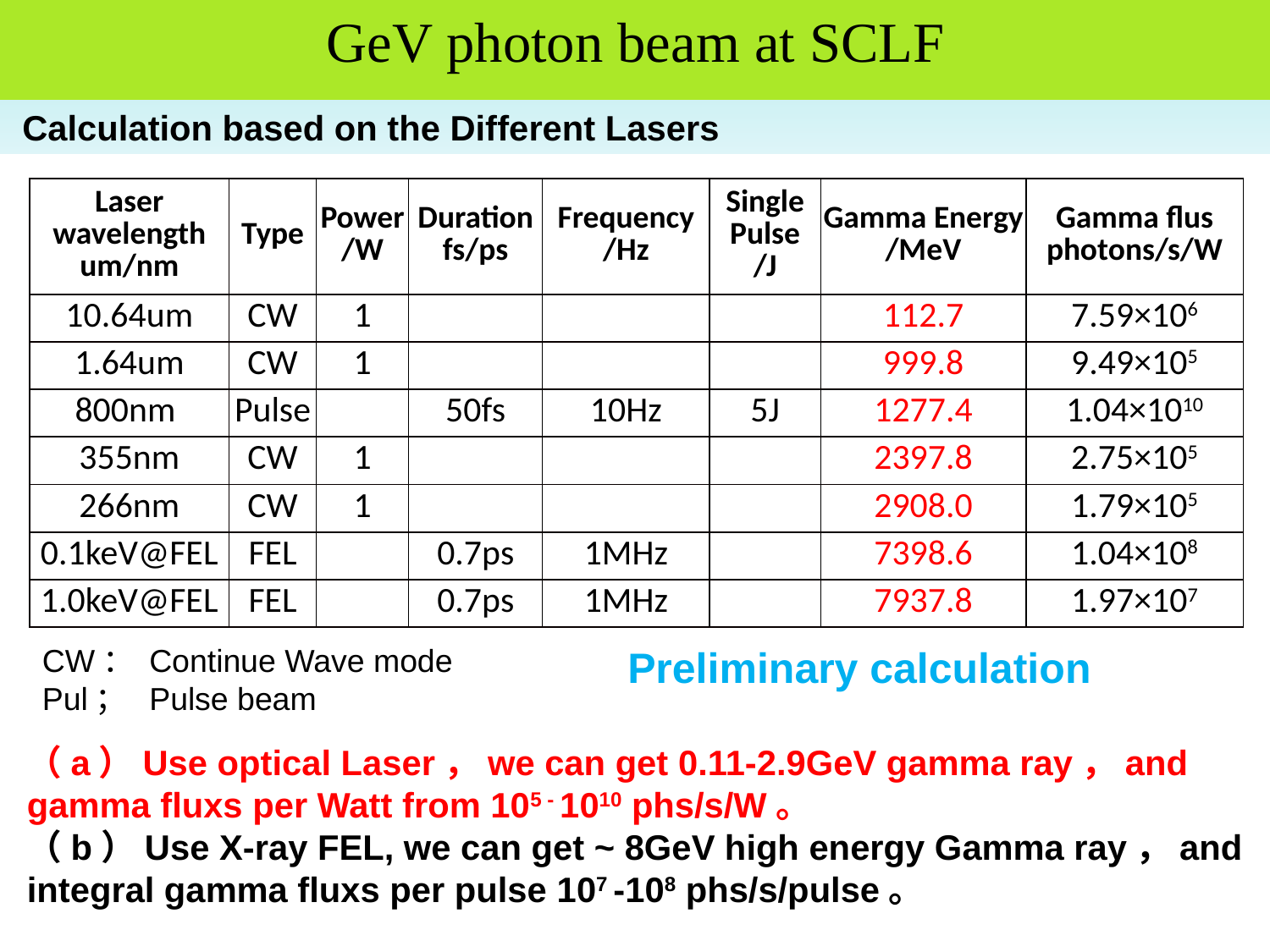

二、线站整体布局

 GeV photon beam at SCLF
 Calculation based on the Different Lasers
| Laser wavelength um/nm | Type | Power /W | Duration fs/ps | Frequency /Hz | Single Pulse /J | Gamma Energy /MeV | Gamma flus photons/s/W |
| --- | --- | --- | --- | --- | --- | --- | --- |
| 10.64um | CW | 1 |  |  |  | 112.7 | 7.59×106 |
| 1.64um | CW | 1 |  |  |  | 999.8 | 9.49×105 |
| 800nm | Pulse |  | 50fs | 10Hz | 5J | 1277.4 | 1.04×1010 |
| 355nm | CW | 1 |  |  |  | 2397.8 | 2.75×105 |
| 266nm | CW | 1 |  |  |  | 2908.0 | 1.79×105 |
| 0.1keV@FEL | FEL |  | 0.7ps | 1MHz |  | 7398.6 | 1.04×108 |
| 1.0keV@FEL | FEL |  | 0.7ps | 1MHz |  | 7937.8 | 1.97×107 |
CW： Continue Wave mode
Pul；  Pulse beam
Preliminary calculation
（a）Use optical Laser，we can get 0.11-2.9GeV gamma ray，and gamma fluxs per Watt from 105 - 1010 phs/s/W。
（b）Use X-ray FEL, we can get ~ 8GeV high energy Gamma ray，and integral gamma fluxs per pulse 107 -108 phs/s/pulse。